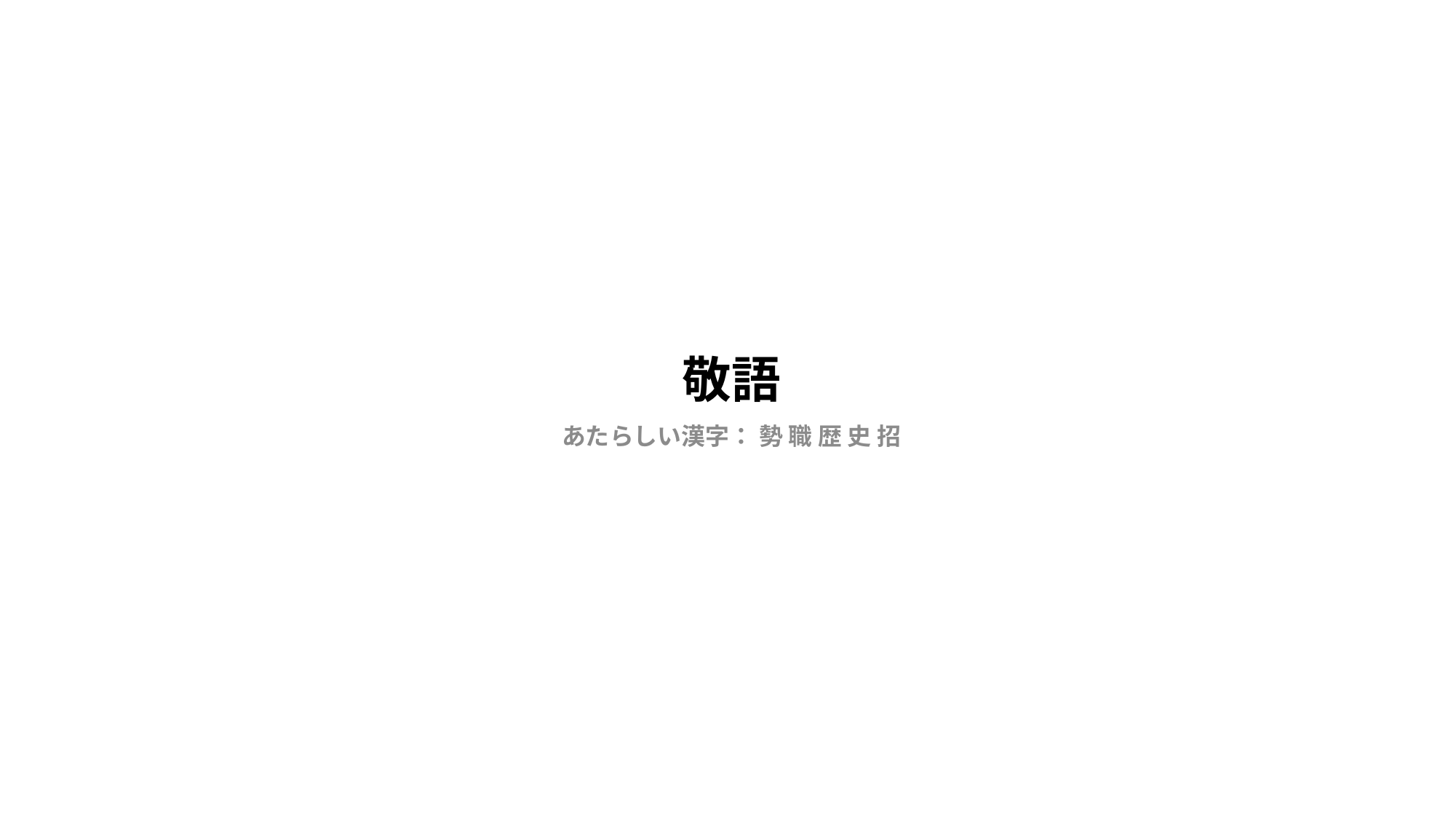

# 敬語
あたらしい漢字： 勢 職 歴 史 招